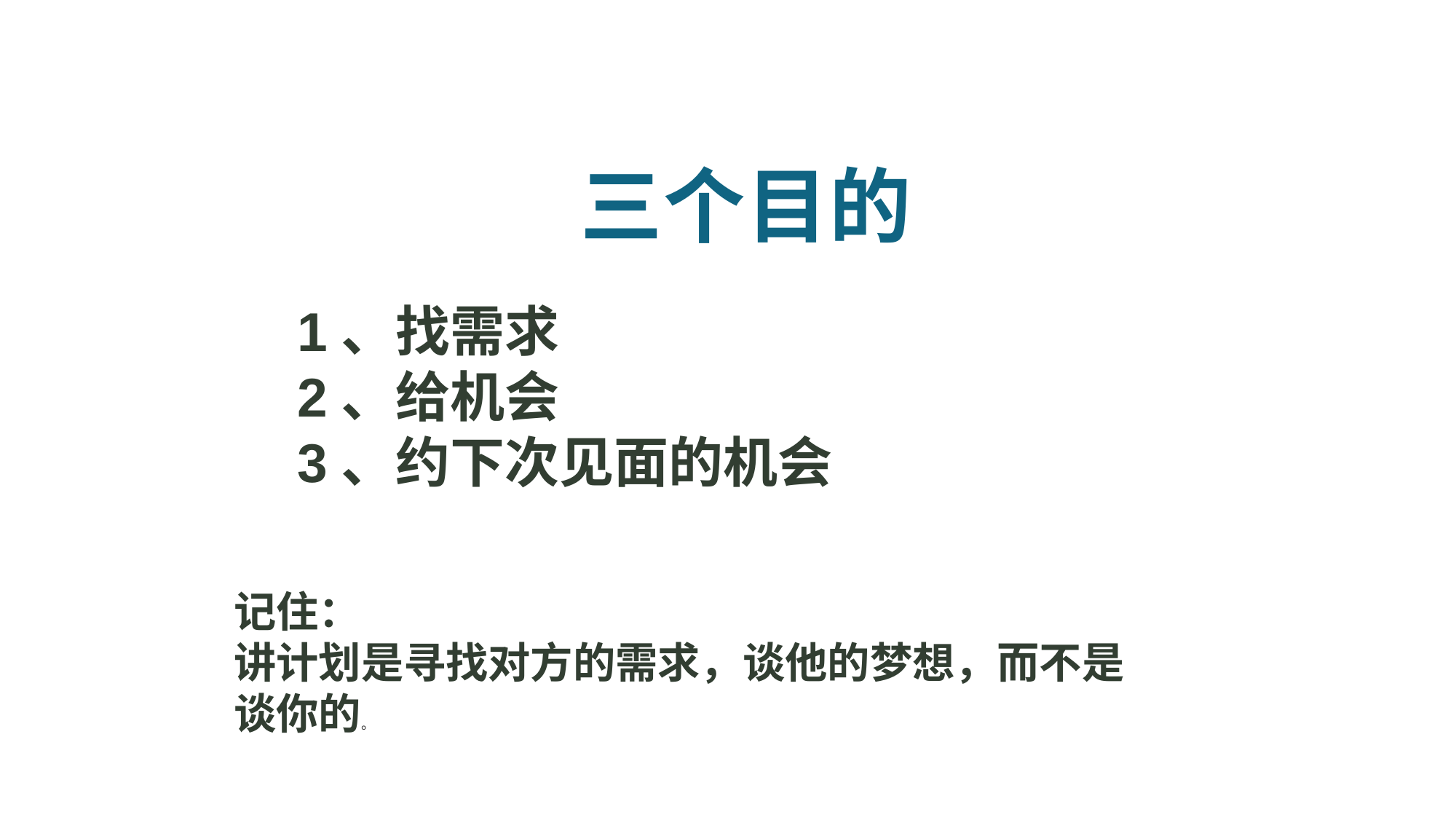

三个目的
1、找需求
2、给机会
3、约下次见面的机会
记住：
讲计划是寻找对方的需求，谈他的梦想，而不是谈你的。